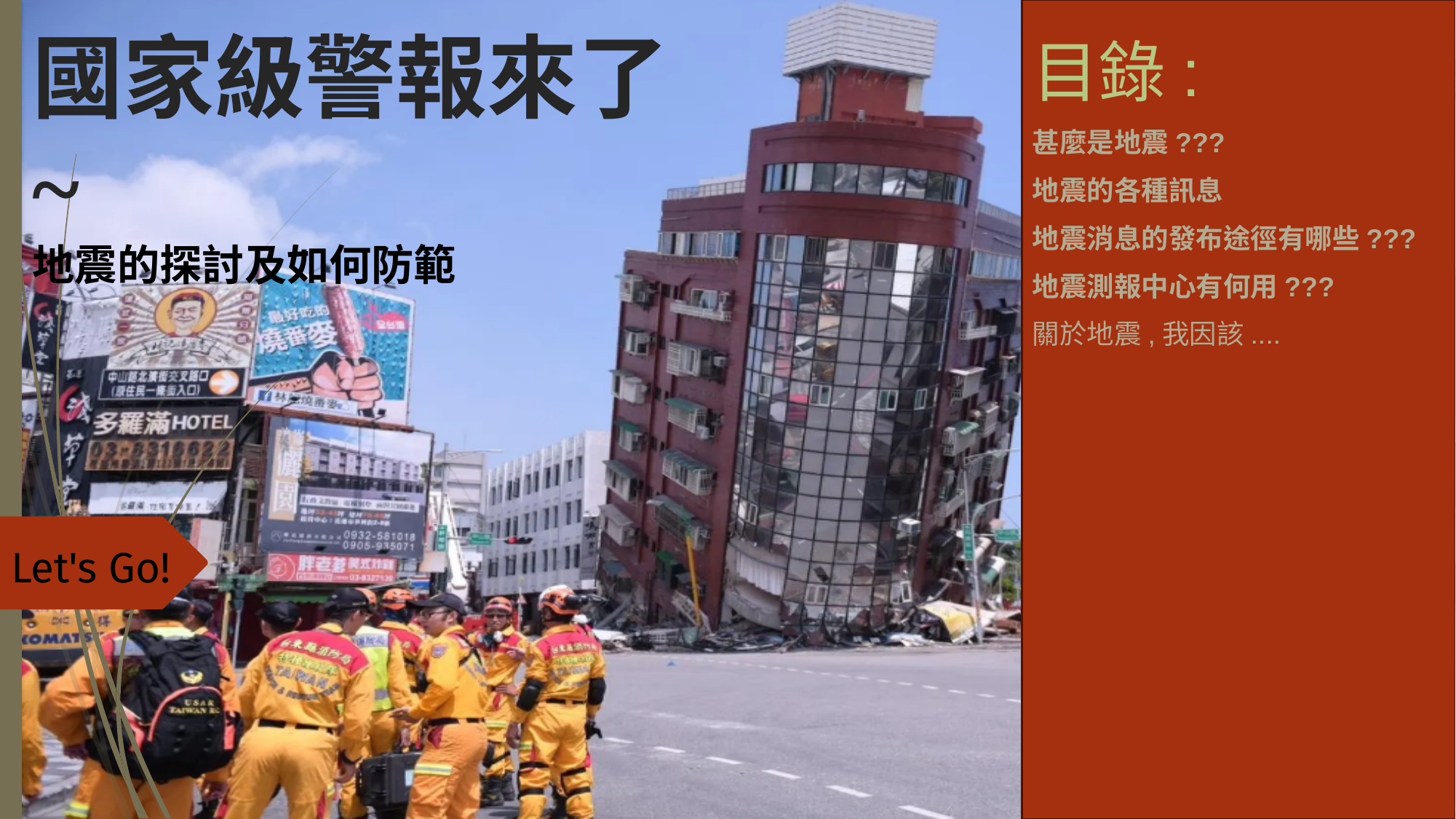

# 國家級警報來了~ 地震的探討及如何防範

目錄:
甚麼是地震???
地震的各種訊息
地震消息的發布途徑有哪些???
地震測報中心有何用???
關於地震,我因該....

Let's Go!